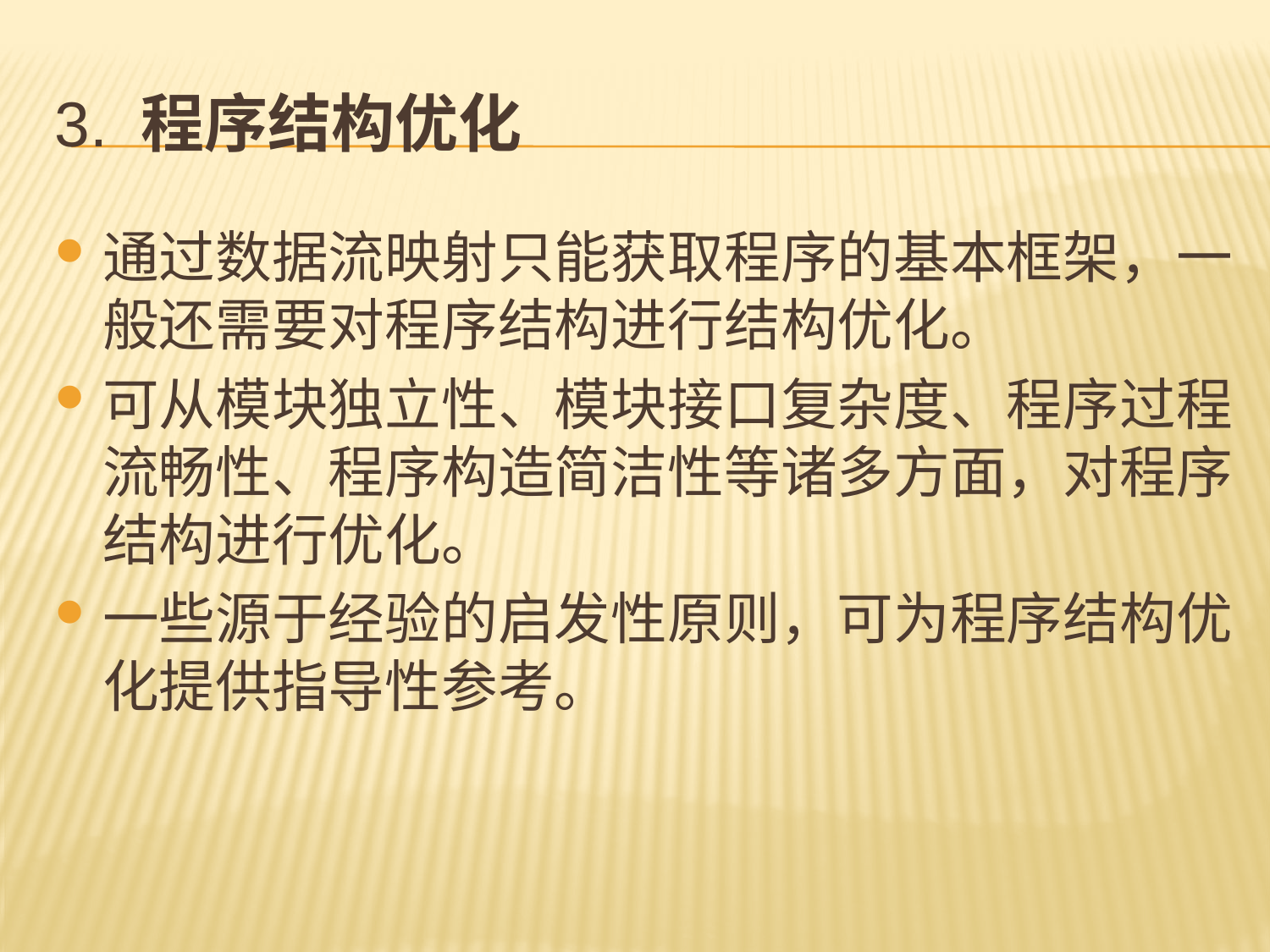

# 3. 程序结构优化
通过数据流映射只能获取程序的基本框架，一般还需要对程序结构进行结构优化。
可从模块独立性、模块接口复杂度、程序过程流畅性、程序构造简洁性等诸多方面，对程序结构进行优化。
一些源于经验的启发性原则，可为程序结构优化提供指导性参考。